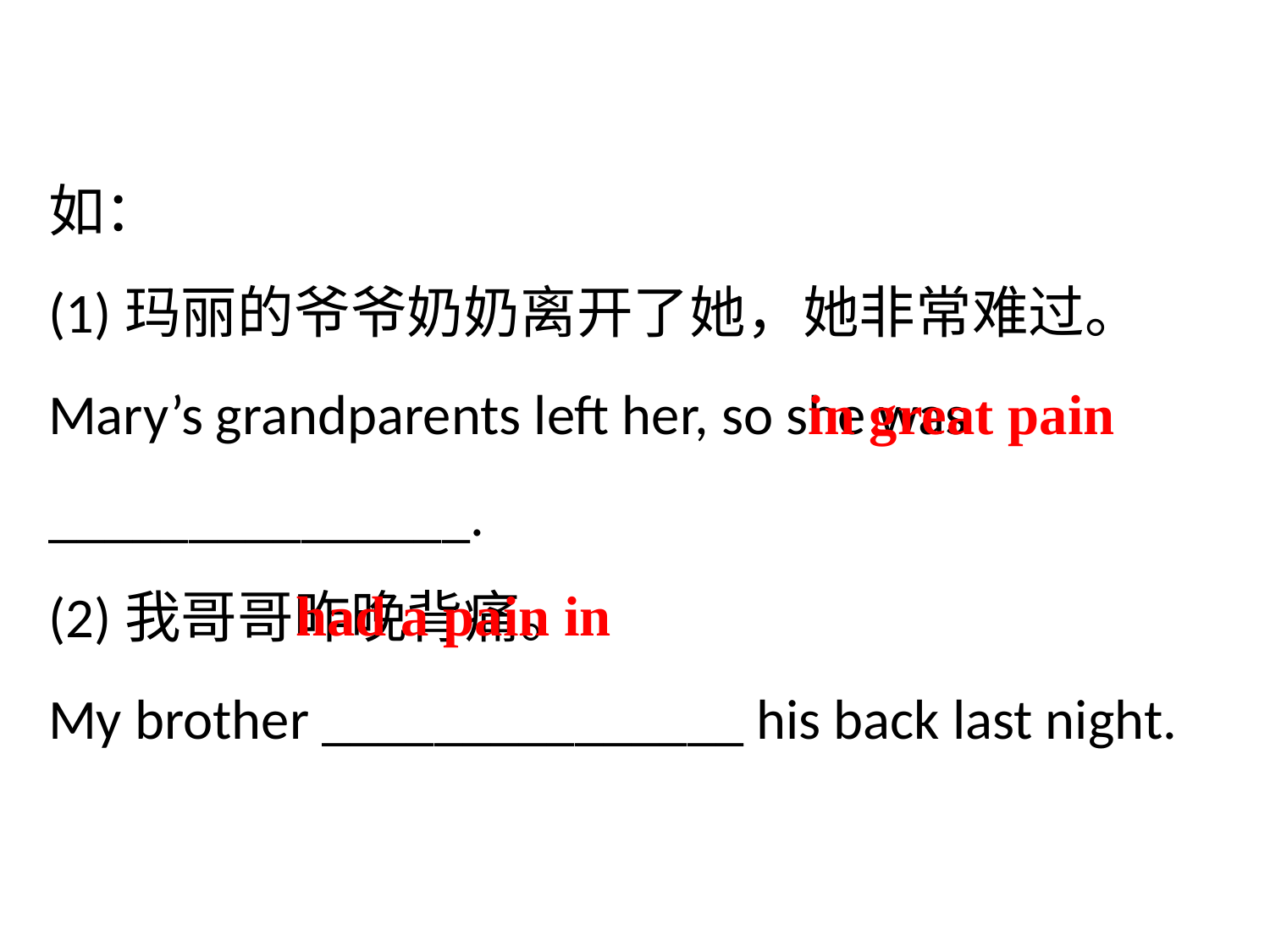

如：
(1)玛丽的爷爷奶奶离开了她，她非常难过。
Mary’s grandparents left her, so she was _______________.
(2)我哥哥昨晚背痛。
My brother _______________ his back last night.

in great pain
had a pain in